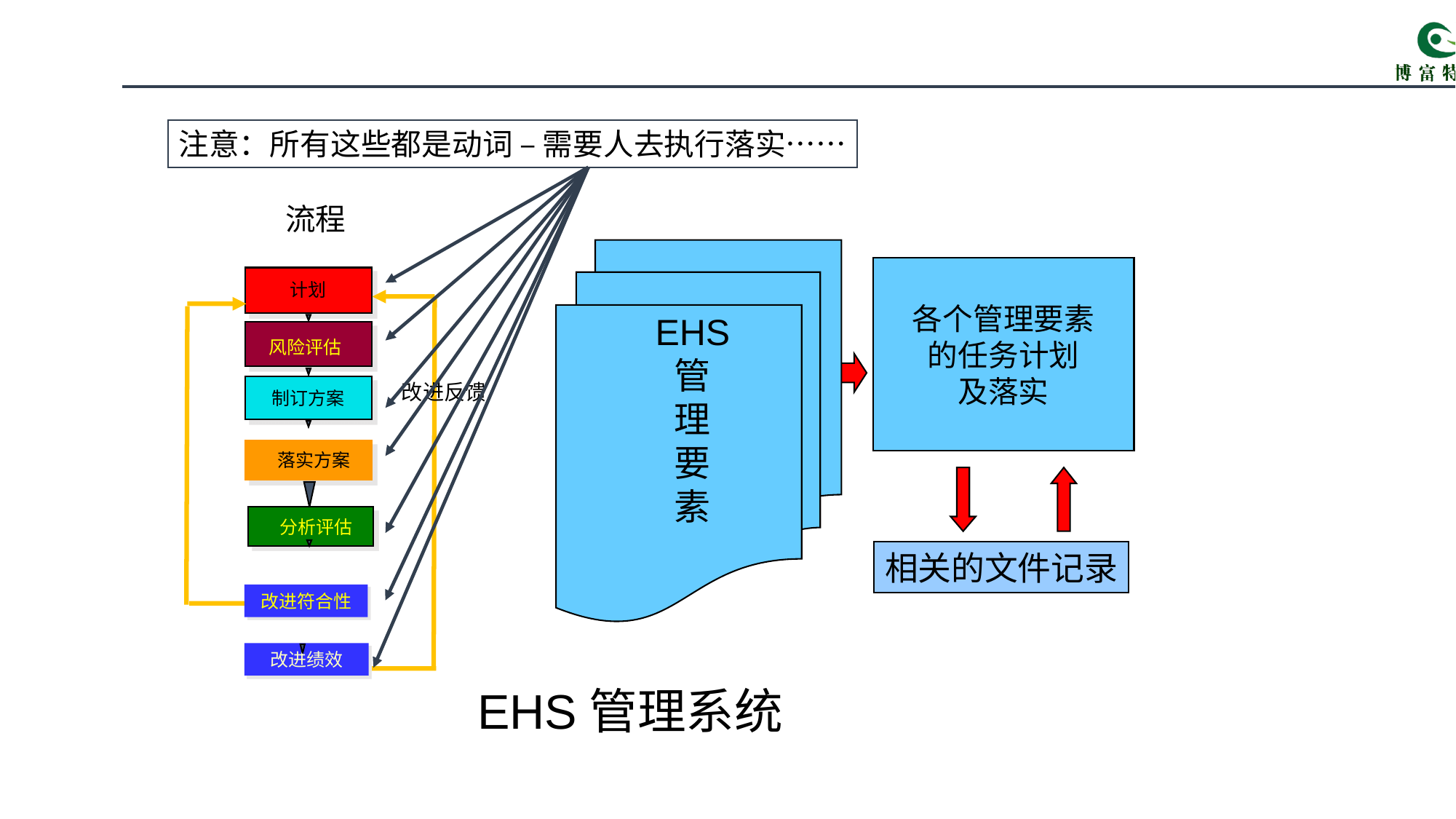

注意：所有这些都是动词 – 需要人去执行落实……

流程

EHS
管
理
要
素

各个管理要素
的任务计划
及落实

计划

改进绩效

改进反馈

风险评估

制订方案

落实方案

相关的文件记录

分析评估

改进符合性

EHS管理系统